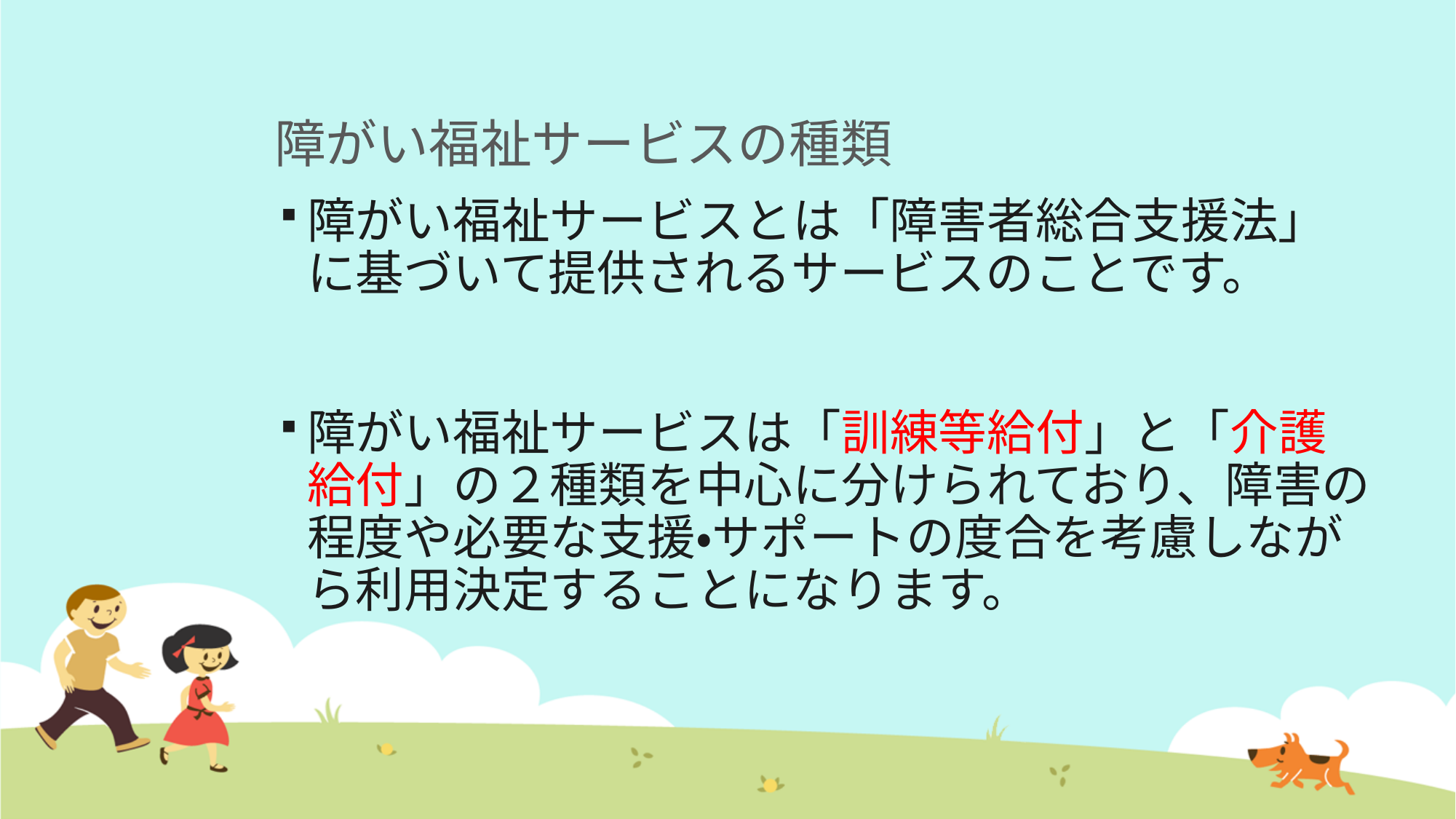

# 障がい福祉サービスの種類
障がい福祉サービスとは「障害者総合支援法」に基づいて提供されるサービスのことです。

障がい福祉サービスは「訓練等給付」と「介護給付」の２種類を中心に分けられており、障害の程度や必要な支援・サポートの度合を考慮しながら利用決定することになります。